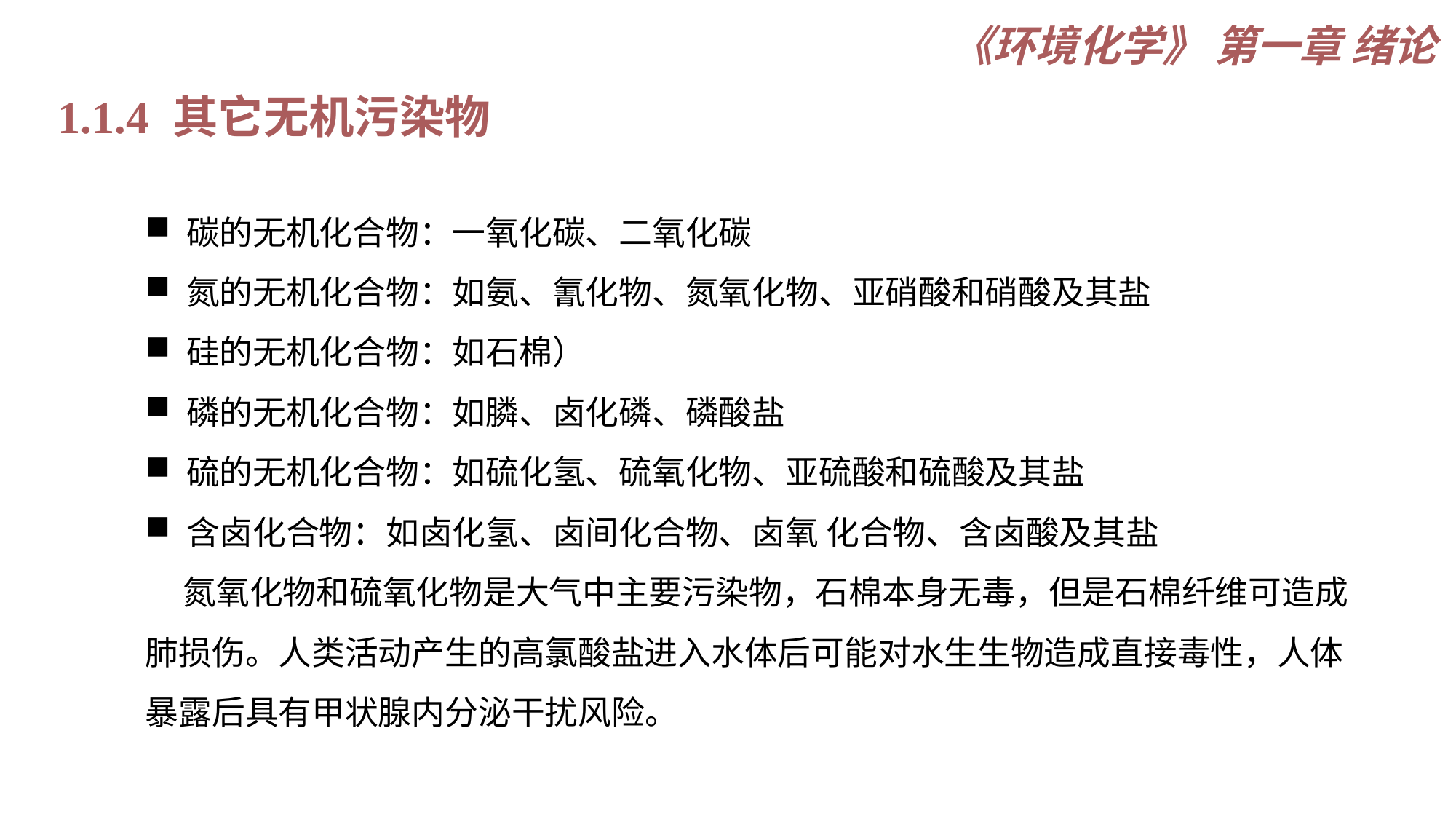

《环境化学》 第一章 绪论
1.1.4 其它无机污染物
碳的无机化合物：一氧化碳、二氧化碳
氮的无机化合物：如氨、氰化物、氮氧化物、亚硝酸和硝酸及其盐
硅的无机化合物：如石棉）
磷的无机化合物：如膦、卤化磷、磷酸盐
硫的无机化合物：如硫化氢、硫氧化物、亚硫酸和硫酸及其盐
含卤化合物：如卤化氢、卤间化合物、卤氧 化合物、含卤酸及其盐
    氮氧化物和硫氧化物是大气中主要污染物，石棉本身无毒，但是石棉纤维可造成肺损伤。人类活动产生的高氯酸盐进入水体后可能对水生生物造成直接毒性，人体暴露后具有甲状腺内分泌干扰风险。